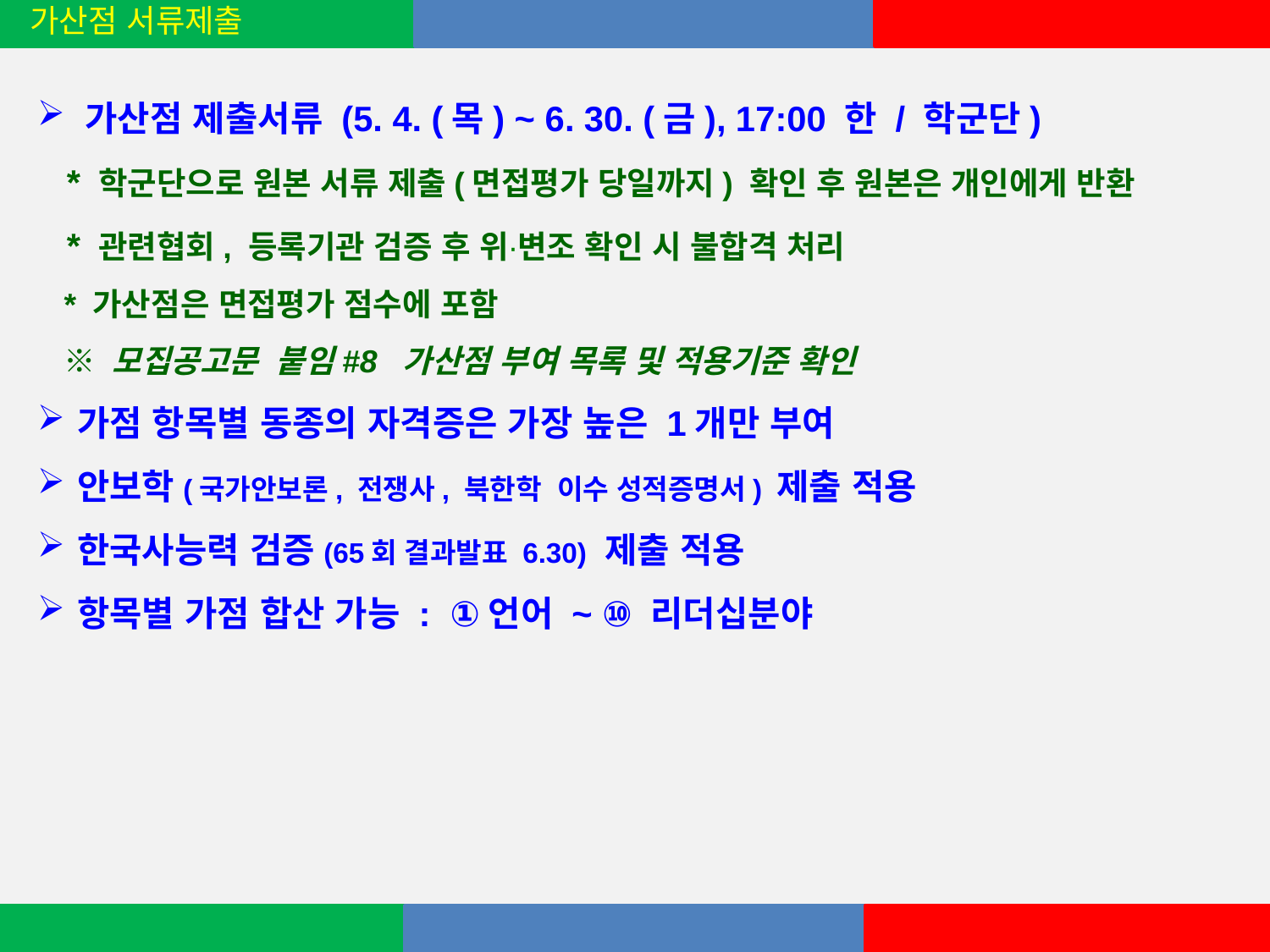

가산점 서류제출
가산점 제출서류 (5. 4. (목) ~ 6. 30. (금), 17:00 한 / 학군단)
   * 학군단으로 원본 서류 제출(면접평가 당일까지) 확인 후 원본은 개인에게 반환
   * 관련협회, 등록기관 검증 후 위∙변조 확인 시 불합격 처리
   * 가산점은 면접평가 점수에 포함
   ※ 모집공고문  붙임#8  가산점 부여 목록 및 적용기준 확인
가점 항목별 동종의 자격증은 가장 높은 1개만 부여
안보학(국가안보론, 전쟁사, 북한학  이수 성적증명서) 제출 적용
한국사능력 검증(65회 결과발표 6.30) 제출 적용
항목별 가점 합산 가능 :  ①언어 ~ ⑩ 리더십분야